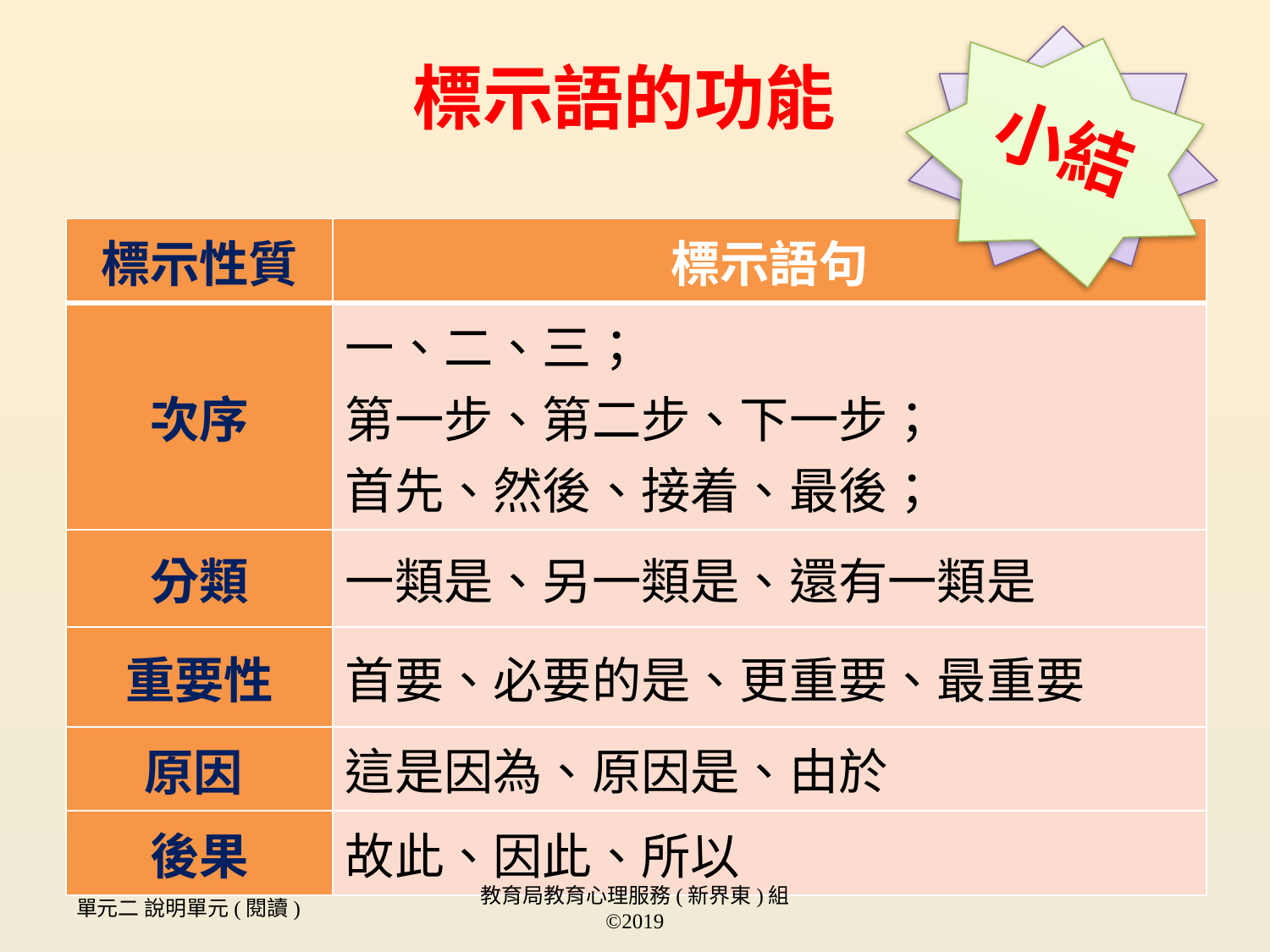

# 標示語的功能

小結
| 標示性質 | 標示語句 |
| --- | --- |
| 次序 | 一、二、三； 第一步、第二步、下一步； 首先、然後、接着、最後； |
| 分類 | 一類是、另一類是、還有一類是 |
| 重要性 | 首要、必要的是、更重要、最重要 |
| 原因 | 這是因為、原因是、由於 |
| 後果 | 故此、因此、所以 |
單元二 說明單元(閱讀)
教育局教育心理服務(新界東)組 ©2019
41